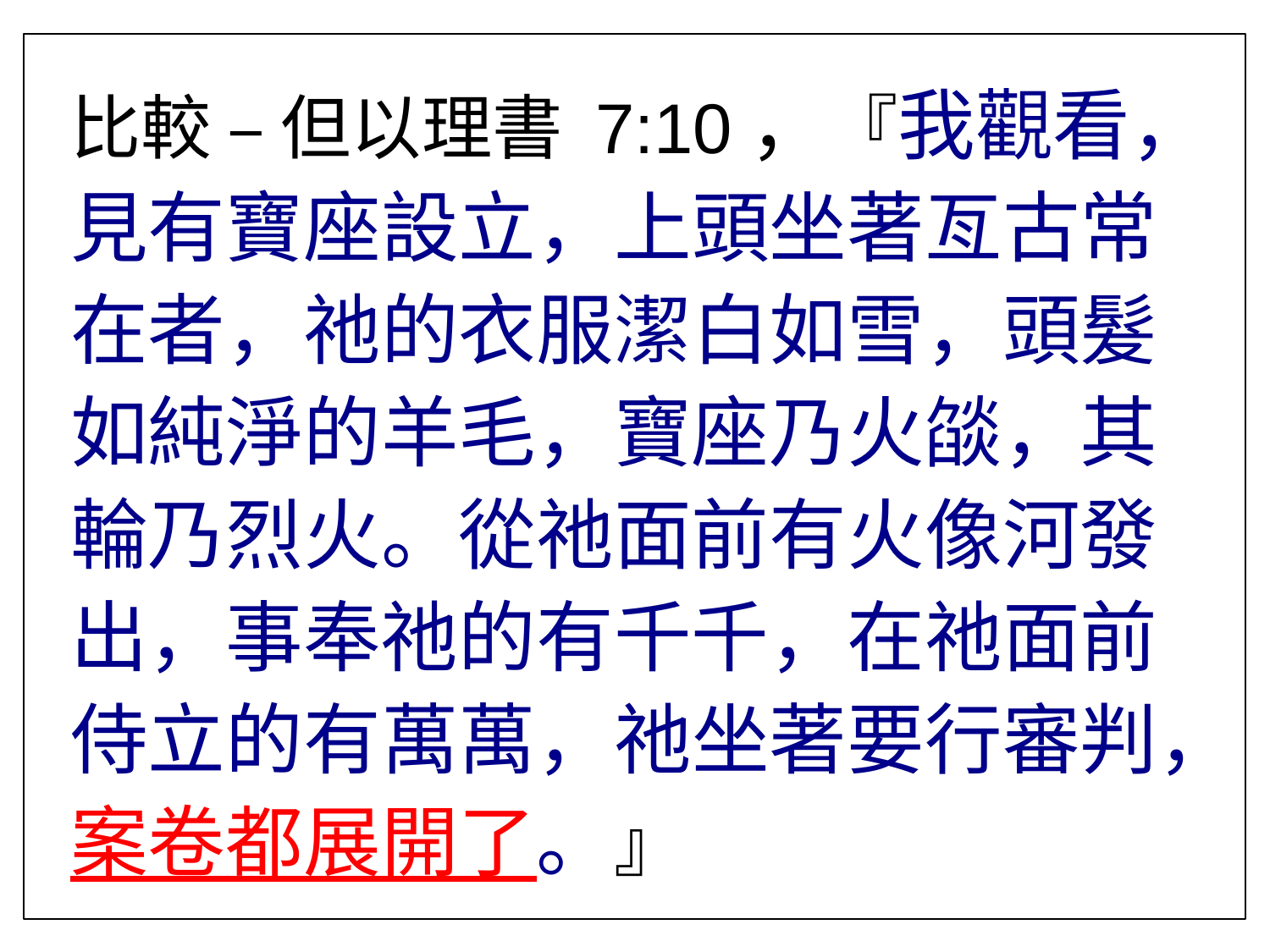

比較 – 但以理書 7:10，『我觀看，見有寶座設立，上頭坐著亙古常在者，祂的衣服潔白如雪，頭髮如純淨的羊毛，寶座乃火燄，其輪乃烈火。從祂面前有火像河發出，事奉祂的有千千，在祂面前侍立的有萬萬，祂坐著要行審判，案卷都展開了。』